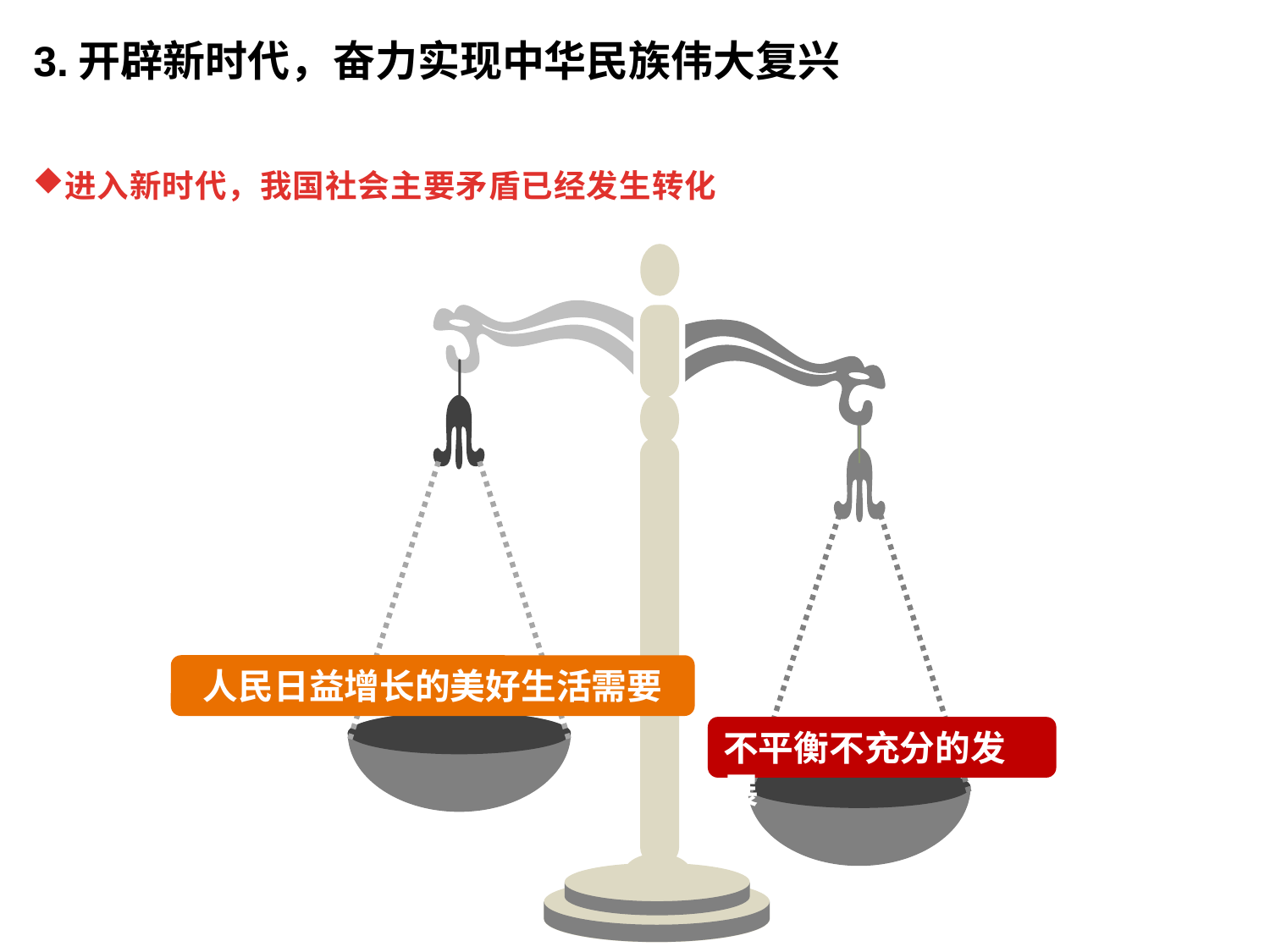

3.开辟新时代，奋力实现中华民族伟大复兴
进入新时代，我国社会主要矛盾已经发生转化

人民日益增长的美好生活需要
不平衡不充分的发展